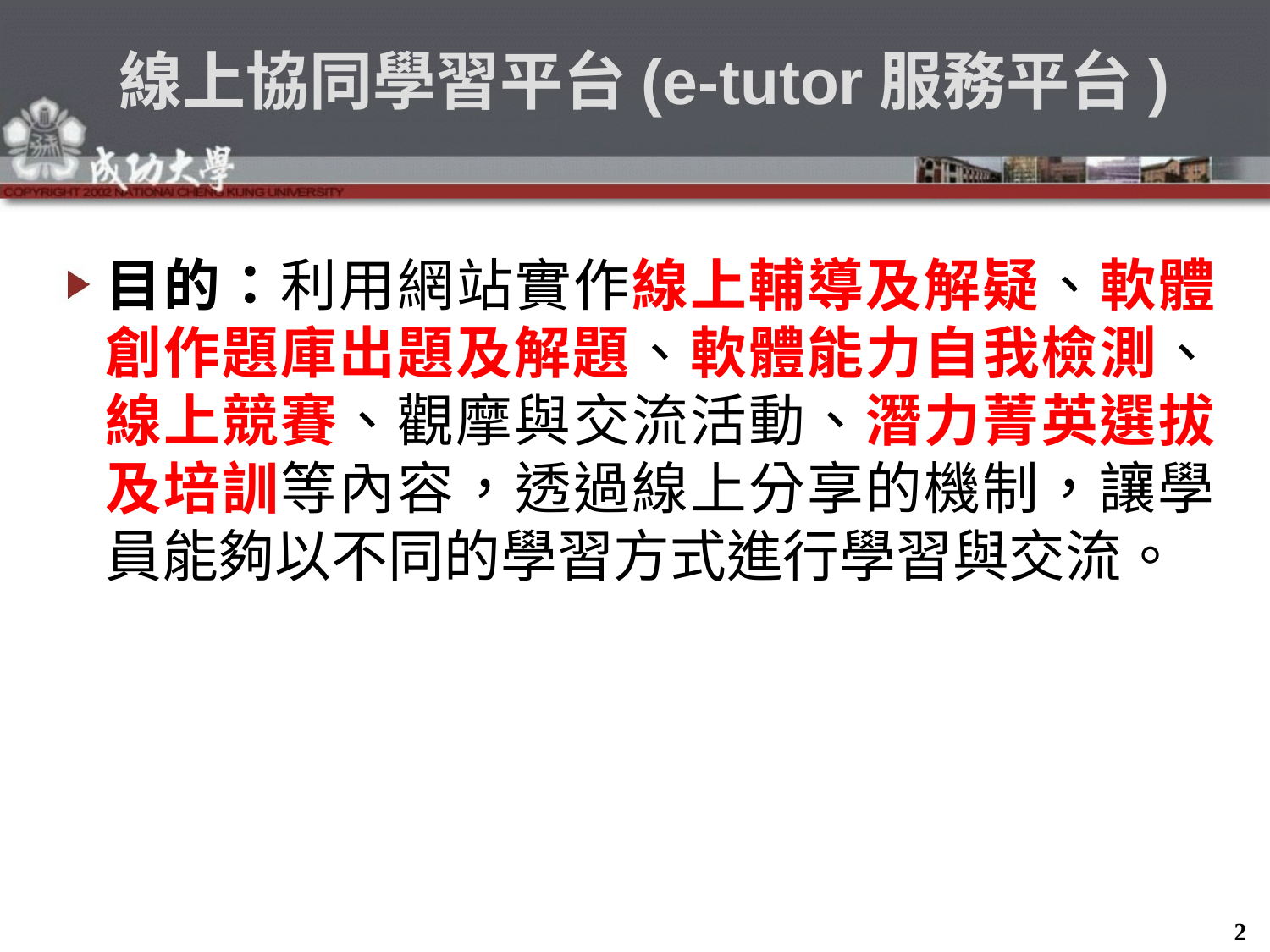

# 線上協同學習平台(e-tutor服務平台)
目的：利用網站實作線上輔導及解疑、軟體創作題庫出題及解題、軟體能力自我檢測、線上競賽、觀摩與交流活動、潛力菁英選拔及培訓等內容，透過線上分享的機制，讓學員能夠以不同的學習方式進行學習與交流。

2